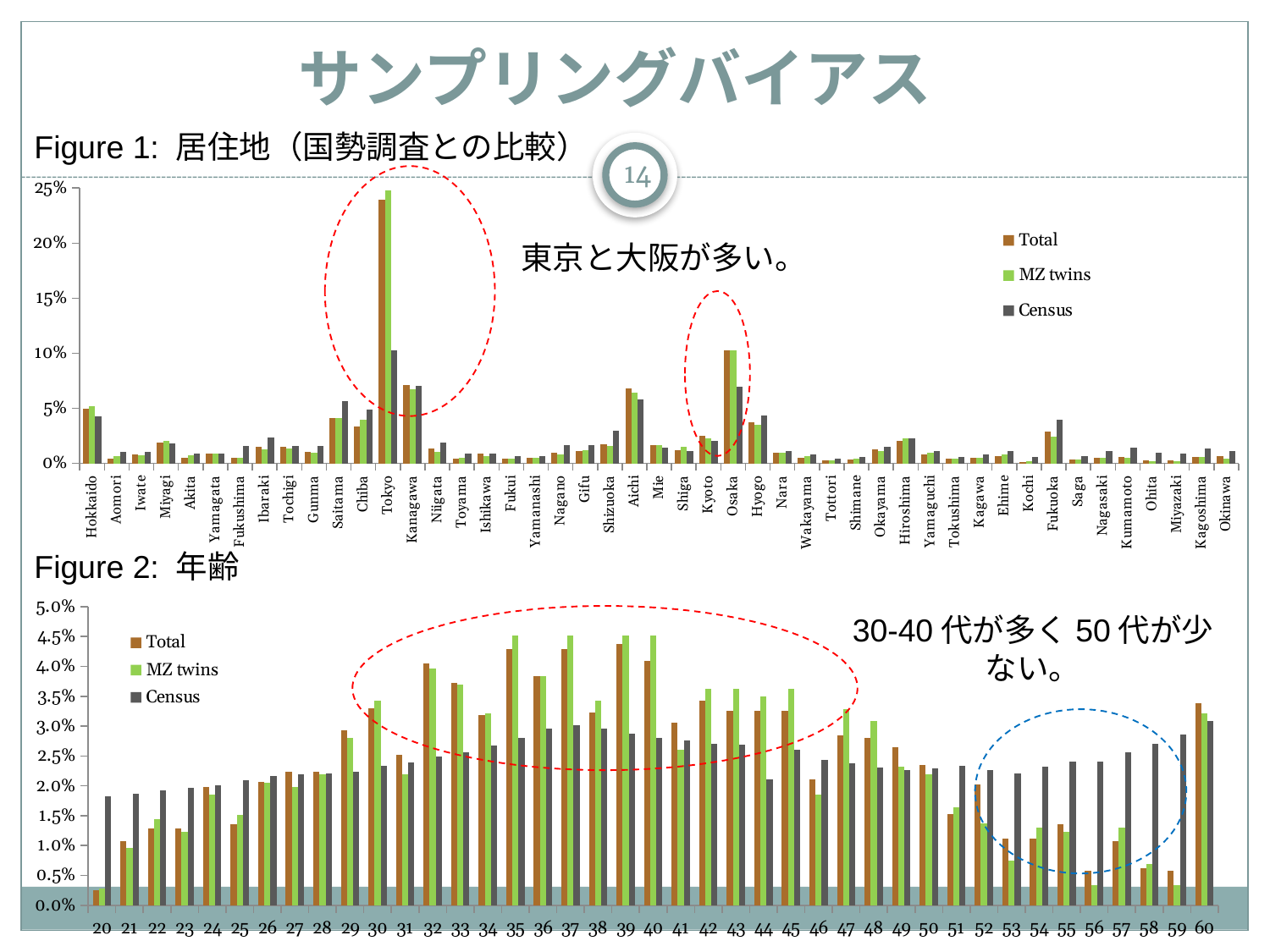

# サンプリングバイアス
Figure 1: 居住地（国勢調査との比較）
14

### Chart

| Category |  |  |  |
|---|---|---|---|
| Hokkaido | 0.04991132505700531 | 0.052070520705207096 | 0.04300817518731989 |
| Aomori | 0.004307068659741581 | 0.0065600656006560105 | 0.010723150193650402 |
| Iwate | 0.008107423359513552 | 0.007380073800738011 | 0.010390217794202 |
| Miyagi | 0.019001773498859904 | 0.020090200902009005 | 0.018335529169084205 |
| Akita | 0.005067139599695969 | 0.006970069700697012 | 0.008479710279311655 |
| Yamagata | 0.008614137319483153 | 0.009020090200902013 | 0.009127169072074752 |
| Fukushima | 0.00532049657968077 | 0.005330053300533011 | 0.015842690604813903 |
| Ibaraki | 0.014948061819103102 | 0.012710127101271 | 0.0231841100550785 |
| Tochigi | 0.014694704839118302 | 0.013530135301353002 | 0.0156729367815928 |
| Gunma | 0.010134279199391898 | 0.009840098400984012 | 0.015681964080315903 |
| Saitama | 0.0407904737775526 | 0.0410004100041 | 0.05618600877087969 |
| Chiba | 0.0336964783379782 | 0.039360393603936 | 0.0485499917044122 |
| Tokyo | 0.23916898910565 | 0.24764247642476403 | 0.10278119203855401 |
| Kanagawa | 0.07093995439574362 | 0.0676506765067651 | 0.07066828701993301 |
| Niigata | 0.013174562959209499 | 0.010250102501025 | 0.018545960500133 |
| Toyama | 0.004053711679756779 | 0.004920049200492011 | 0.008538176875799662 |
| Ishikawa | 0.008614137319483153 | 0.0065600656006560105 | 0.009136938233582232 |
| Fukui | 0.00456042563972637 | 0.004510045100451 | 0.006297790312499631 |
| Yamanashi | 0.00532049657968077 | 0.004920049200492011 | 0.0067374572439097904 |
| Nagano | 0.009374208259437551 | 0.007790077900779011 | 0.016810891820116303 |
| Gifu | 0.010894350139346299 | 0.011890118901189002 | 0.0162518474530828 |
| Shizuoka | 0.017481631618951103 | 0.015580155801558004 | 0.02940153710532921 |
| Aichi | 0.06789967063592602 | 0.06437064370643711 | 0.05785357574660331 |
| Mie | 0.016214846719027103 | 0.016810168101681 | 0.014483832256359401 |
| Shiga | 0.011907778059285504 | 0.015170151701517004 | 0.011012929606295902 |
| Kyoto | 0.025082341018495102 | 0.022960229602296 | 0.020590237588663008 |
| Osaka | 0.102862933873828 | 0.102911029110291 | 0.06921108109352081 |
| Hyogo | 0.037496833037750206 | 0.03485034850348501 | 0.04364634117257389 |
| Nara | 0.009627565239422353 | 0.009840098400984012 | 0.010932542916801099 |
| Wakayama | 0.00532049657968077 | 0.0065600656006560105 | 0.007818929192758181 |
| Tottori | 0.0027869267798327807 | 0.002460024600246001 | 0.0045950043772247 |
| Shimane | 0.003546997719787181 | 0.00410004100041 | 0.005594067084355721 |
| Okayama | 0.012921205979224698 | 0.011480114801148002 | 0.015188555046991702 |
| Hiroshima | 0.02077527235875351 | 0.022960229602296 | 0.022339979533645707 |
| Yamaguchi | 0.008107423359513552 | 0.009430094300943014 | 0.0113338828740476 |
| Tokushima | 0.004307068659741581 | 0.00410004100041 | 0.006136946651772561 |
| Kagawa | 0.004813782619711171 | 0.004920049200492011 | 0.007776119805560732 |
| Ehime | 0.006333924499619971 | 0.007790077900779011 | 0.011174460466233702 |
| Kochi | 0.0015201418799087904 | 0.0016400164001640002 | 0.0059707928153260115 |
| Fukuoka | 0.028882695718267 | 0.024190241902419 | 0.03961394210374761 |
| Saga | 0.003546997719787181 | 0.0032800328003280005 | 0.006635447206521931 |
| Nagasaki | 0.004813782619711171 | 0.004920049200492011 | 0.011140389441727605 |
| Kumamoto | 0.00582721053965037 | 0.005330053300533011 | 0.0141923036093592 |
| Ohita | 0.0027869267798327807 | 0.0016400164001640002 | 0.009342855915269462 |
| Miyazaki | 0.002533569799847991 | 0.0020500205002050003 | 0.008864245092222372 |
| Kagoshima | 0.005573853559665571 | 0.0061500615006150105 | 0.013325636077446298 |
| Okinawa | 0.006333924499619971 | 0.004510045100451 | 0.010874170029296401 |
東京と大阪が多い。

Figure 2: 年齢

### Chart

| Category |  |  |  |
|---|---|---|---|
| 20 | 0.002478314745972741 | 0.002737850787132101 | 0.018196915869410704 |
| 21 | 0.010739363899215202 | 0.009582477754962354 | 0.018647364726420004 |
| 22 | 0.0128046261875258 | 0.014373716632443499 | 0.019228773465181603 |
| 23 | 0.0128046261875258 | 0.012320328542094501 | 0.019724776181218505 |
| 24 | 0.019826517967781905 | 0.0184804928131417 | 0.0201224918193732 |
| 25 | 0.013630731102850102 | 0.015058179329226602 | 0.020960626107044997 |
| 26 | 0.020652622883106205 | 0.0205338809034908 | 0.021635918782006814 |
| 27 | 0.022304832713754608 | 0.019849418206707704 | 0.0219404221496415 |
| 28 | 0.022304832713754608 | 0.0219028062970568 | 0.022026619245278503 |
| 29 | 0.029326724494010695 | 0.028062970568104008 | 0.0223014946934605 |
| 30 | 0.033044196612969805 | 0.0342231348391513 | 0.023303888554722804 |
| 31 | 0.0251961999173895 | 0.0219028062970568 | 0.023896118573889007 |
| 32 | 0.0404791408508881 | 0.039698836413415504 | 0.0249253044328427 |
| 33 | 0.03717472118959111 | 0.03696098562628341 | 0.025557073171721907 |
| 34 | 0.031805039239983506 | 0.03216974674880221 | 0.026821998758552908 |
| 35 | 0.042957455596860795 | 0.0451745379876797 | 0.028065072821918405 |
| 36 | 0.03841387856257751 | 0.03832991101984941 | 0.029582873074425906 |
| 37 | 0.042957455596860795 | 0.0451745379876797 | 0.030106637971914707 |
| 38 | 0.032218091697645605 | 0.0342231348391513 | 0.029533110110468608 |
| 39 | 0.04378356051218501 | 0.0451745379876797 | 0.0287824117684663 |
| 40 | 0.04089219330855021 | 0.0451745379876797 | 0.027975502471976013 |
| 41 | 0.0305658818669971 | 0.02600958247775501 | 0.02756457740877561 |
| 42 | 0.03428335398595621 | 0.03627652292950031 | 0.026980795451277007 |
| 43 | 0.032631144155307705 | 0.03627652292950031 | 0.026913628883248202 |
| 44 | 0.032631144155307705 | 0.03490759753593431 | 0.02104573361168951 |
| 45 | 0.032631144155307705 | 0.03627652292950031 | 0.02603334384266241 |
| 46 | 0.021065675340768305 | 0.0184804928131417 | 0.024366806956730994 |
| 47 | 0.0285006195786865 | 0.03285420944558521 | 0.0237996375303916 |
| 48 | 0.02808756712102441 | 0.030800821355236103 | 0.023029490735469 |
| 49 | 0.026435357290375914 | 0.023271731690622906 | 0.02267223922307571 |
| 50 | 0.023543990086741004 | 0.0219028062970568 | 0.02286736556615141 |
| 51 | 0.0152829409334986 | 0.016427104722792605 | 0.0232791563317842 |
| 52 | 0.020239570425444012 | 0.013689253935660502 | 0.022685642684873417 |
| 53 | 0.011152416356877302 | 0.007529089664613282 | 0.022070889476561505 |
| 54 | 0.011152416356877302 | 0.013004791238877505 | 0.02319800419170129 |
| 55 | 0.013630731102850102 | 0.012320328542094501 | 0.024006241893648198 |
| 56 | 0.005782734407269721 | 0.00342231348391513 | 0.024049915088771013 |
| 57 | 0.010739363899215202 | 0.013004791238877505 | 0.0255790888801314 |
| 58 | 0.00619578686493185 | 0.00684462696783025 | 0.027014229476251407 |
| 59 | 0.005782734407269721 | 0.00342231348391513 | 0.028664586682239798 |
| 60 | 0.033870301528294115 | 0.03216974674880221 | 0.030843231334630905 |
30-40代が多く50代が少ない。